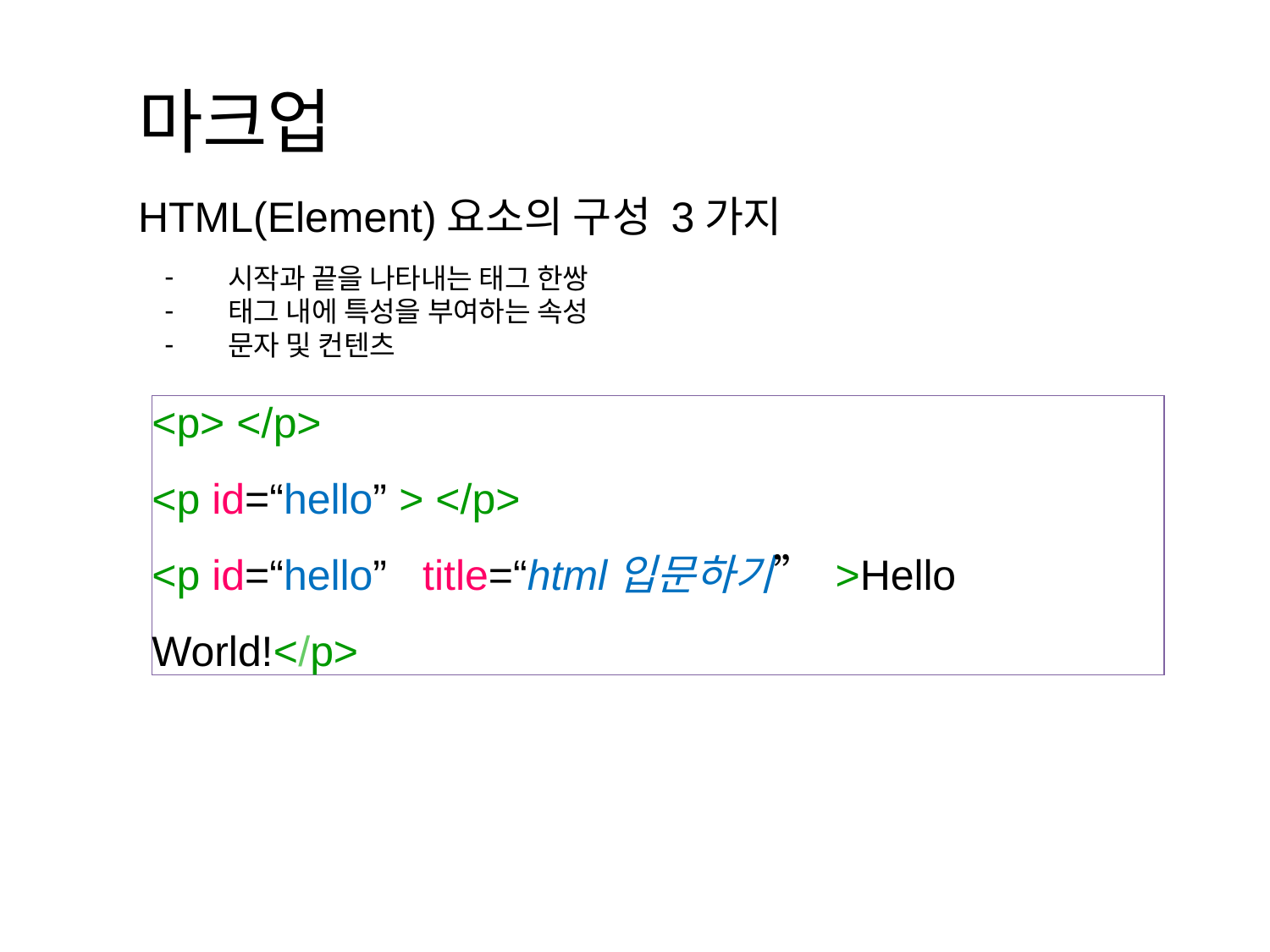

마크업
HTML(Element)요소의 구성 3가지
시작과 끝을 나타내는 태그 한쌍
태그 내에 특성을 부여하는 속성
문자 및 컨텐츠
<p> </p>
<p id=“hello” > </p>
<p id=“hello”   title=“html입문하기” >Hello World!</p>